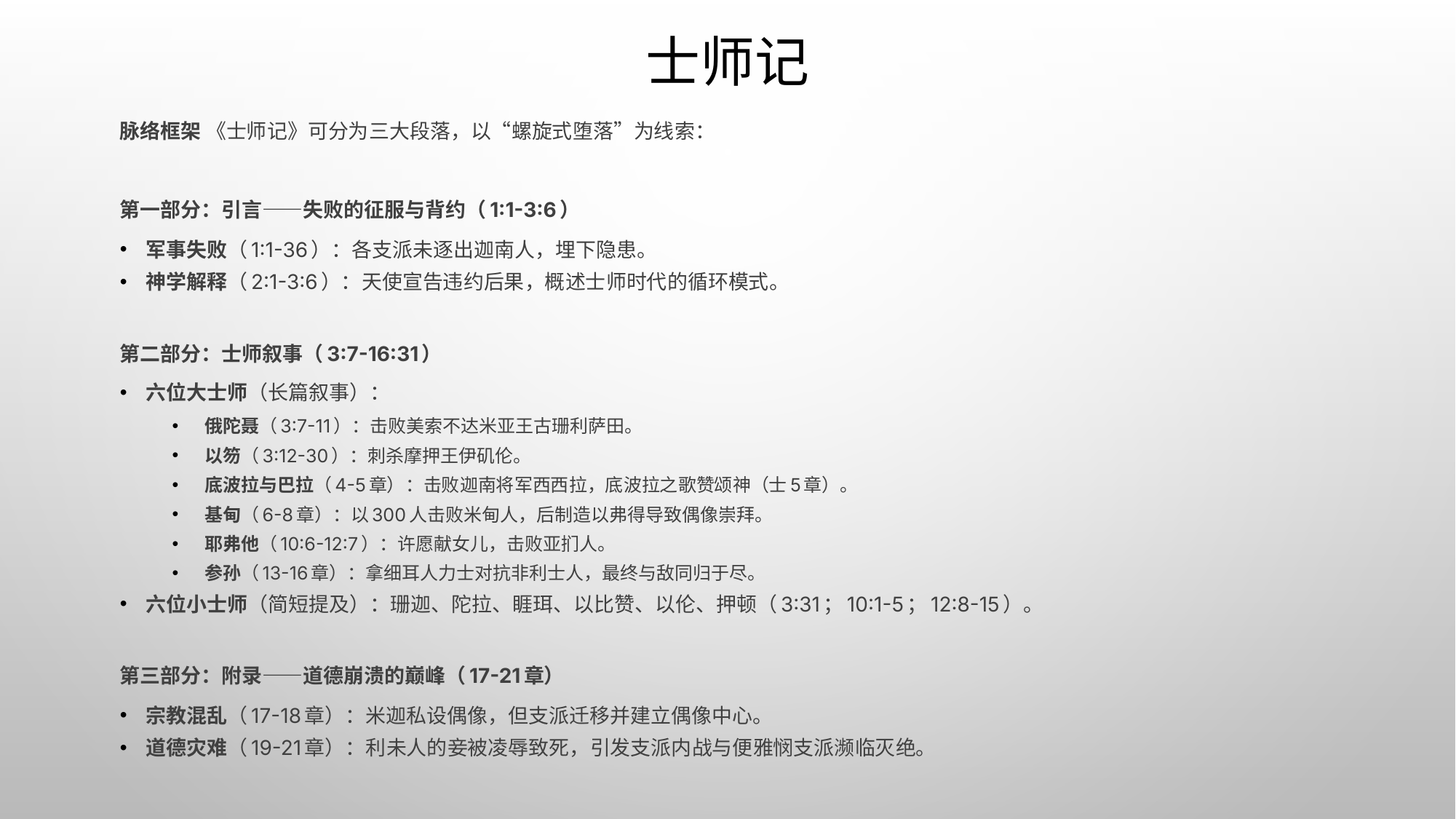

# 士师记
脉络框架 《士师记》可分为三大段落，以“螺旋式堕落”为线索：

第一部分：引言——失败的征服与背约（1:1-3:6）
军事失败（1:1-36）：各支派未逐出迦南人，埋下隐患。
神学解释（2:1-3:6）：天使宣告违约后果，概述士师时代的循环模式。

第二部分：士师叙事（3:7-16:31）
六位大士师（长篇叙事）：
俄陀聂（3:7-11）：击败美索不达米亚王古珊利萨田。
以笏（3:12-30）：刺杀摩押王伊矶伦。
底波拉与巴拉（4-5章）：击败迦南将军西西拉，底波拉之歌赞颂神（士5章）。
基甸（6-8章）：以300人击败米甸人，后制造以弗得导致偶像崇拜。
耶弗他（10:6-12:7）：许愿献女儿，击败亚扪人。
参孙（13-16章）：拿细耳人力士对抗非利士人，最终与敌同归于尽。
六位小士师（简短提及）：珊迦、陀拉、睚珥、以比赞、以伦、押顿（3:31；10:1-5；12:8-15）。

第三部分：附录——道德崩溃的巅峰（17-21章）
宗教混乱（17-18章）：米迦私设偶像，但支派迁移并建立偶像中心。
道德灾难（19-21章）：利未人的妾被凌辱致死，引发支派内战与便雅悯支派濒临灭绝。